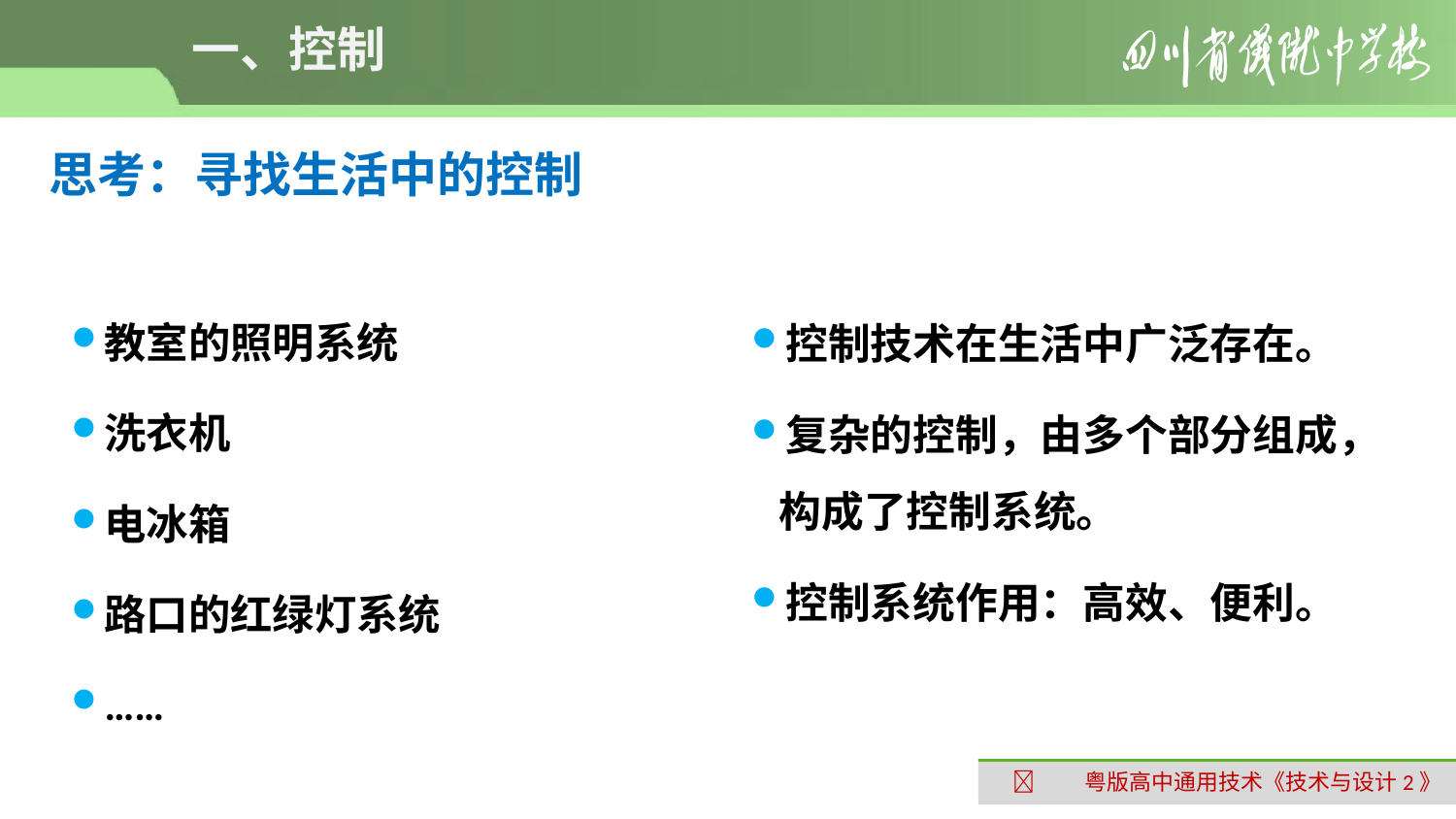

# 一、控制
思考：寻找生活中的控制
教室的照明系统
洗衣机
电冰箱
路口的红绿灯系统
……
控制技术在生活中广泛存在。
复杂的控制，由多个部分组成，构成了控制系统。
控制系统作用：高效、便利。